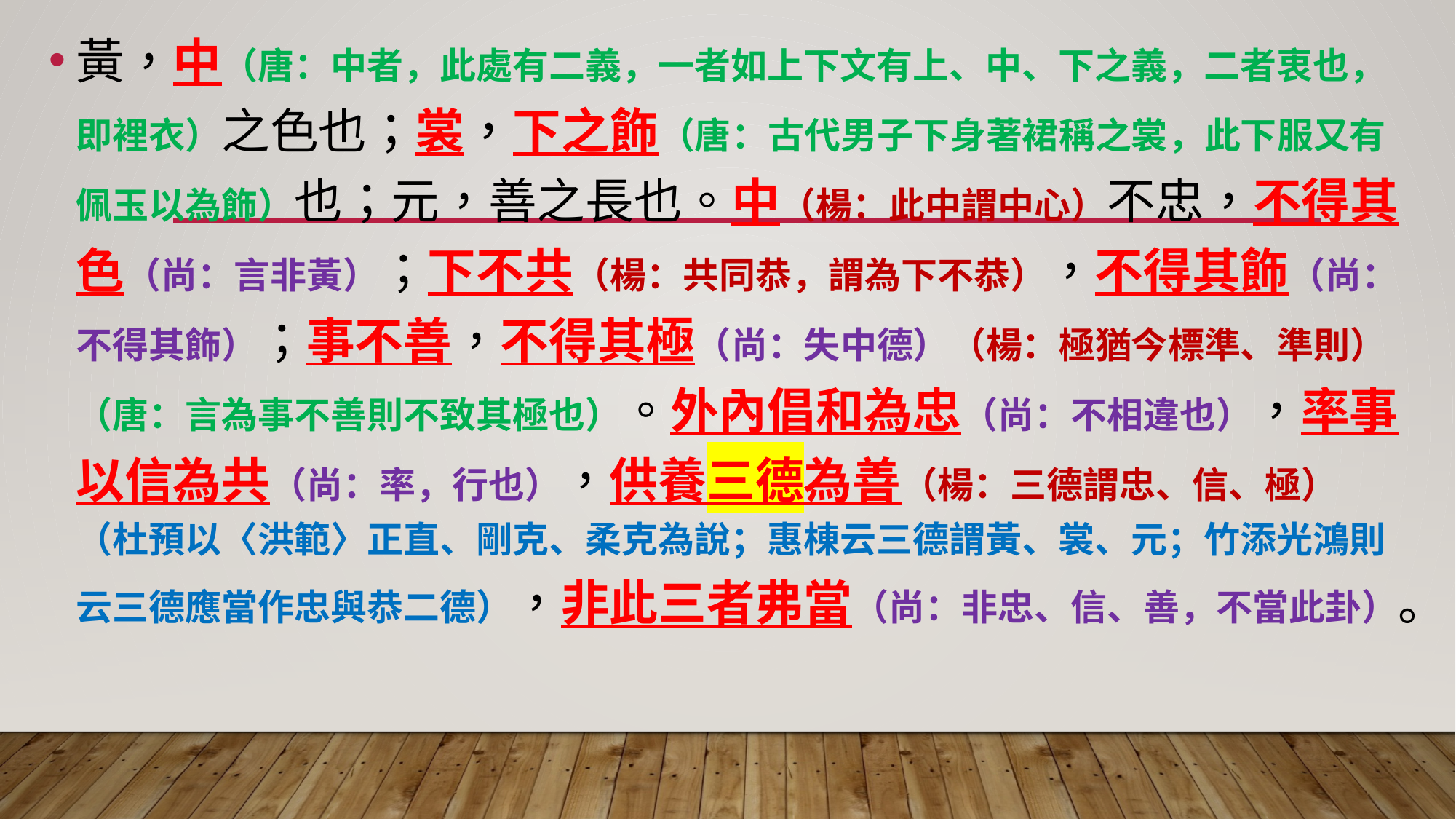

黃，中（唐：中者，此處有二義，一者如上下文有上、中、下之義，二者衷也，即裡衣）之色也；裳，下之飾（唐：古代男子下身著裙稱之裳，此下服又有佩玉以為飾）也；元，善之長也。中（楊：此中謂中心）不忠，不得其色（尚：言非黃）；下不共（楊：共同恭，謂為下不恭），不得其飾（尚：不得其飾）；事不善，不得其極（尚：失中德）（楊：極猶今標準、準則） （唐：言為事不善則不致其極也）。外內倡和為忠（尚：不相違也），率事以信為共（尚：率，行也），供養三德為善（楊：三德謂忠、信、極）（杜預以〈洪範〉正直、剛克、柔克為說；惠棟云三德謂黃、裳、元；竹添光鴻則云三德應當作忠與恭二德），非此三者弗當（尚：非忠、信、善，不當此卦）。